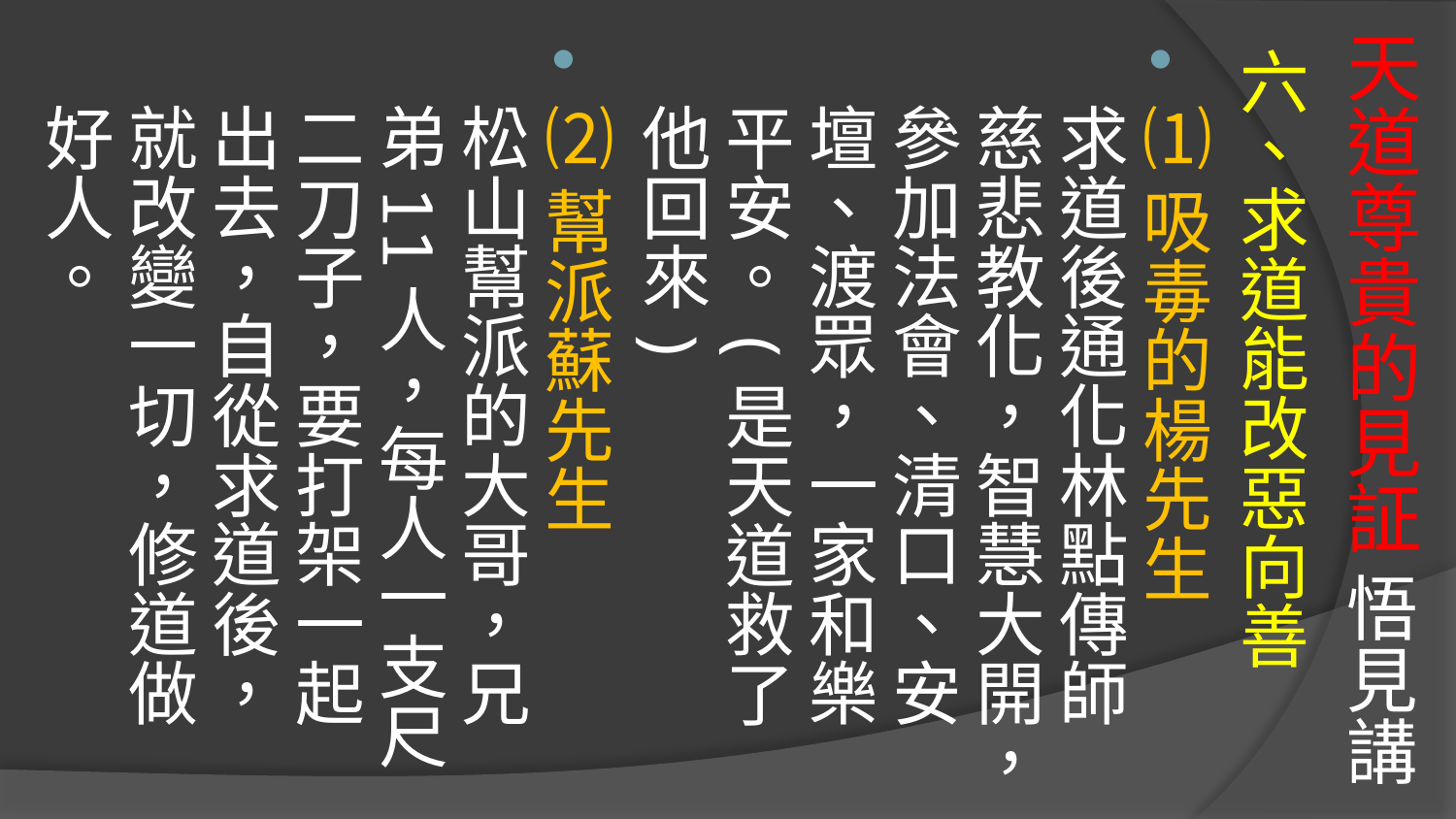

# 天道尊貴的見証 悟見講
六、求道能改惡向善
⑴吸毒的楊先生         求道後通化林點傳師慈悲教化，智慧大開，參加法會、清口、安壇、渡眾，一家和樂平安。(是天道救了他回來)
⑵幫派蘇先生                松山幫派的大哥，兄弟11人，每人一支尺二刀子，要打架一起出去，自從求道後，就改變一切，修道做好人。